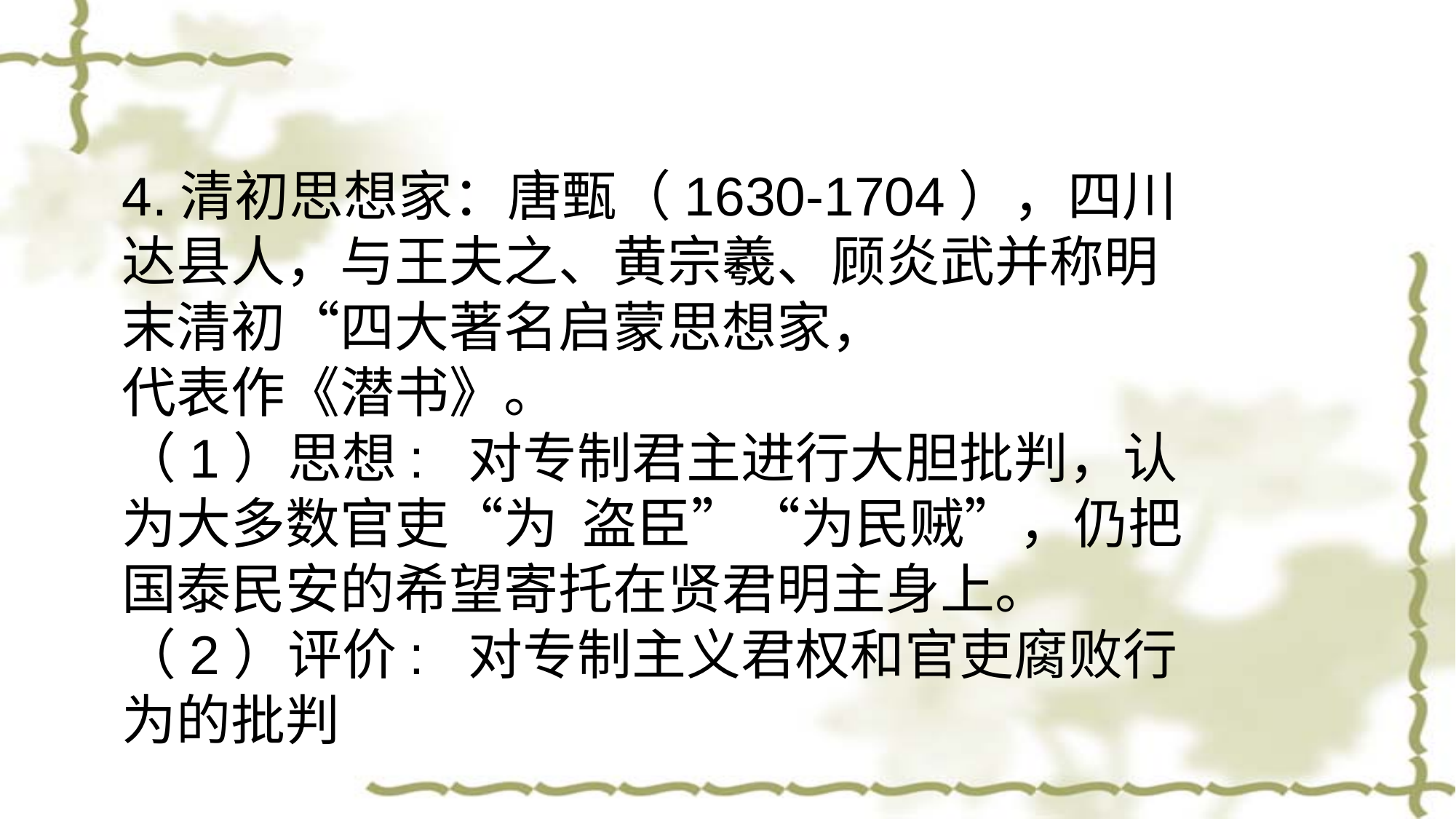

4.清初思想家：唐甄（1630-1704），四川达县人，与王夫之、黄宗羲、顾炎武并称明末清初“四大著名启蒙思想家，
代表作《潜书》。
（1）思想:  对专制君主进行大胆批判，认为大多数官吏“为  盗臣”“为民贼”，仍把国泰民安的希望寄托在贤君明主身上。
（2）评价:  对专制主义君权和官吏腐败行为的批判